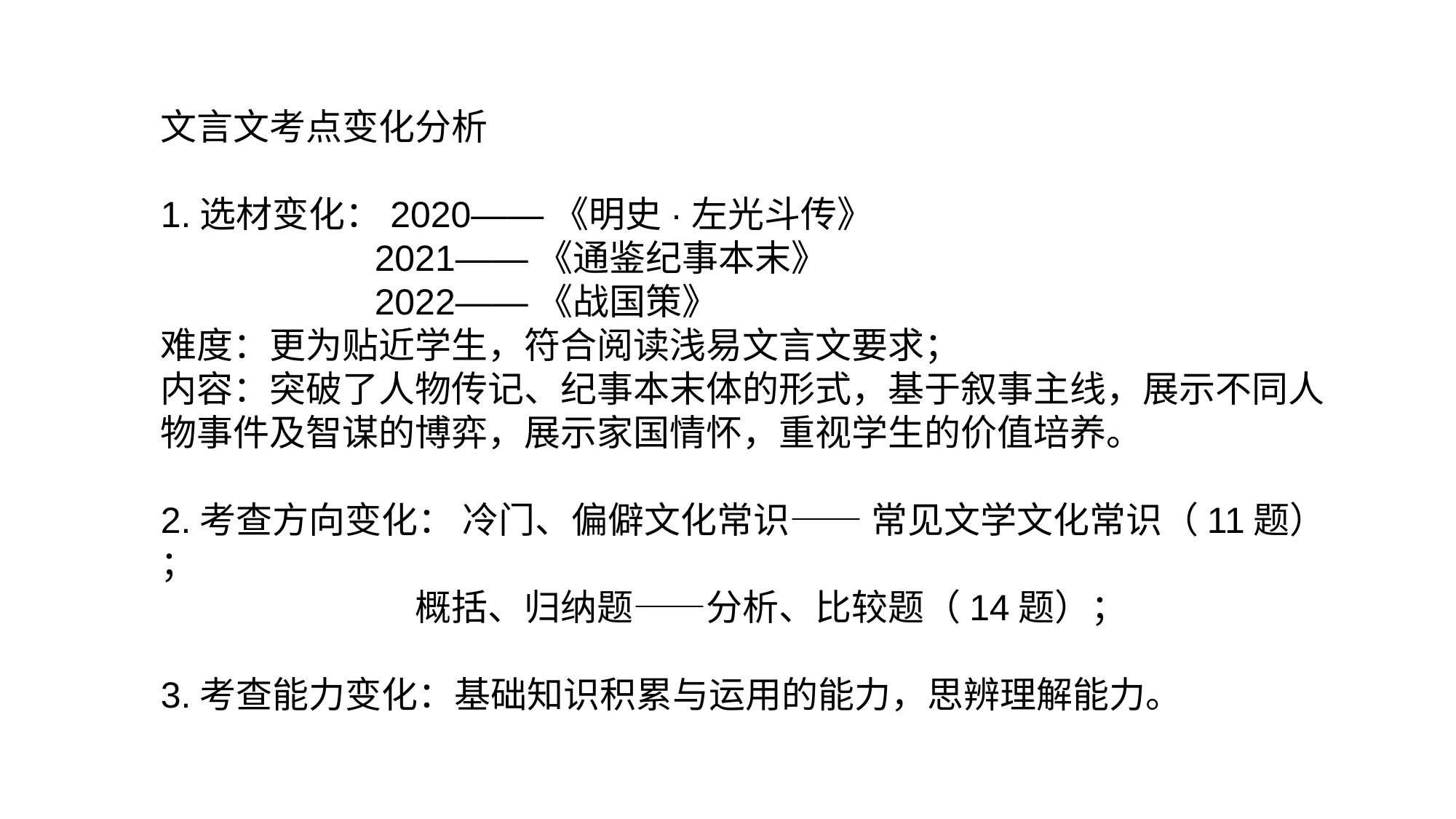

文言文考点变化分析

1.选材变化：2020——《明史·左光斗传》
                     2021——《通鉴纪事本末》
                     2022——《战国策》
难度：更为贴近学生，符合阅读浅易文言文要求；
内容：突破了人物传记、纪事本末体的形式，基于叙事主线，展示不同人物事件及智谋的博弈，展示家国情怀，重视学生的价值培养。

2.考查方向变化： 冷门、偏僻文化常识—— 常见文学文化常识（11题） ；
                              概括、归纳题——分析、比较题（14题）；

3.考查能力变化：基础知识积累与运用的能力，思辨理解能力。